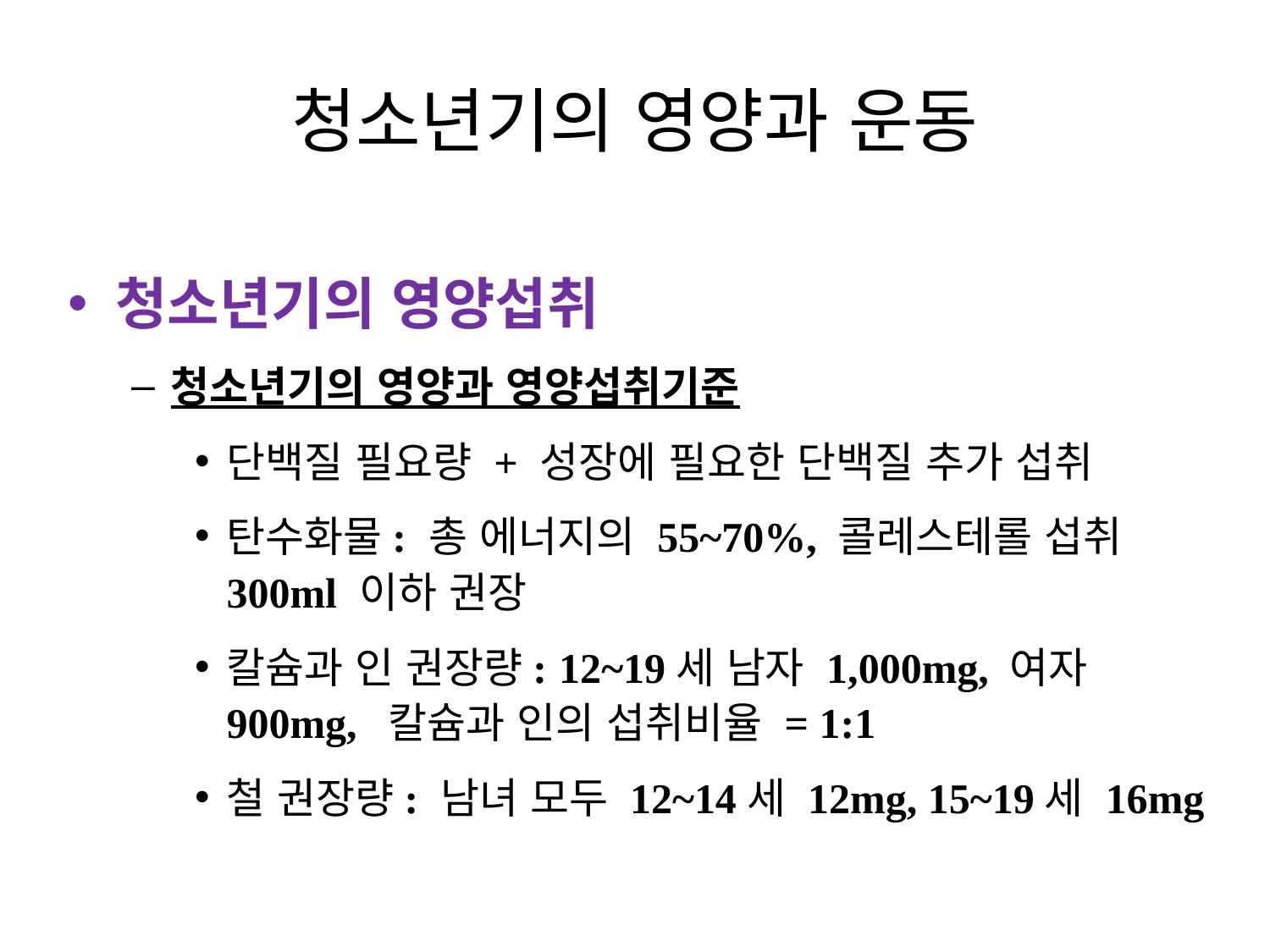

# 청소년기의 영양과 운동
청소년기의 영양섭취
청소년기의 영양과 영양섭취기준
단백질 필요량 + 성장에 필요한 단백질 추가 섭취
탄수화물: 총 에너지의 55~70%, 콜레스테롤 섭취 300ml 이하 권장
칼슘과 인 권장량: 12~19세 남자 1,000mg, 여자 900mg,  칼슘과 인의 섭취비율 = 1:1
철 권장량: 남녀 모두 12~14세 12mg, 15~19세 16mg